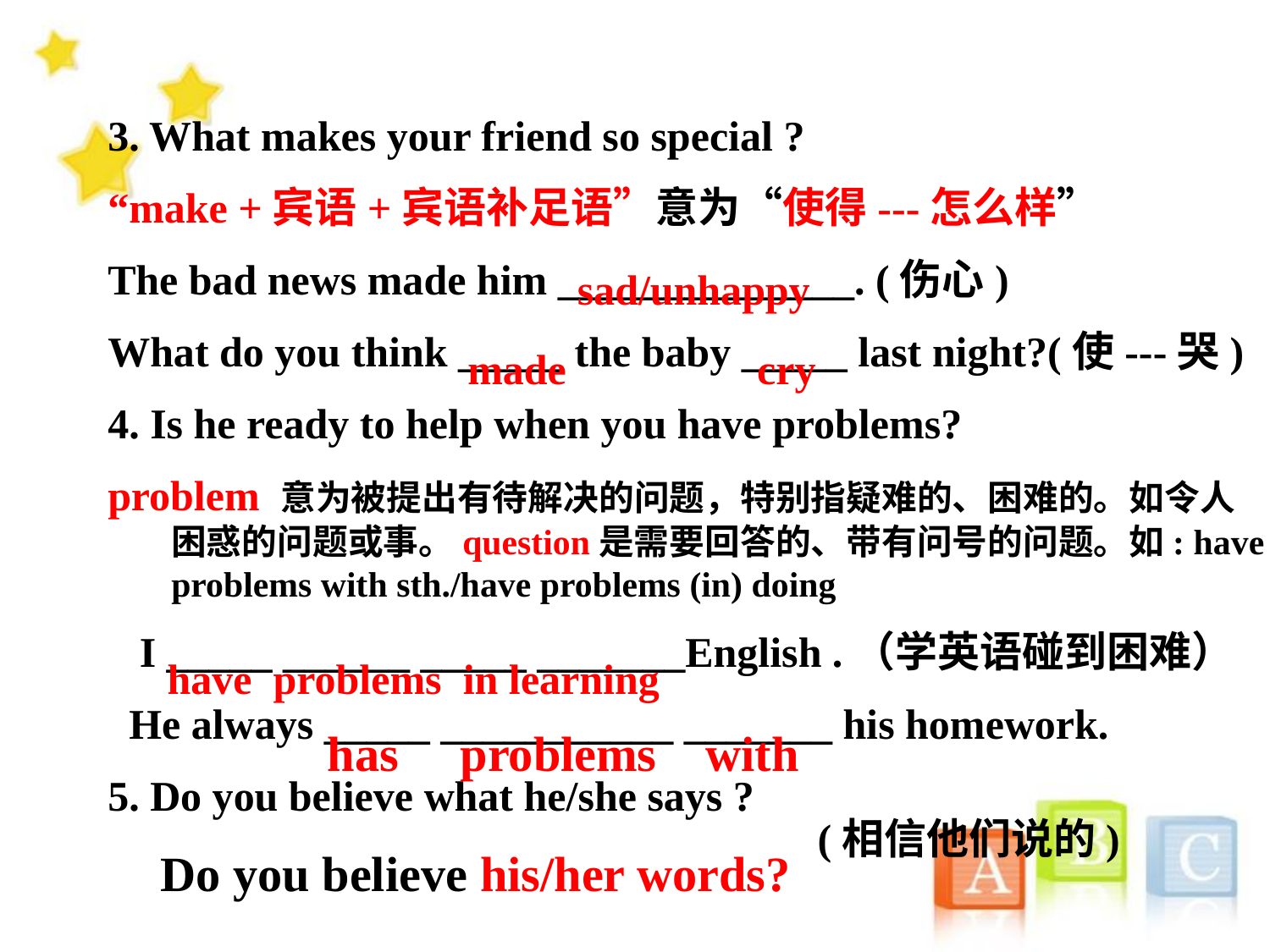

3. What makes your friend so special ?
“make +宾语+宾语补足语”意为“使得---怎么样”
The bad news made him ______________. (伤心)
What do you think _____ the baby _____ last night?(使---哭)
4. Is he ready to help when you have problems?
problem 意为被提出有待解决的问题，特别指疑难的、困难的。如令人困惑的问题或事。question是需要回答的、带有问号的问题。如: have problems with sth./have problems (in) doing
   I _____ ______ _____ _______English .（学英语碰到困难）
  He always _____ ___________ _______ his homework.
5. Do you believe what he/she says ?
sad/unhappy
made                  cry
have  problems  in learning
has     problems    with
(相信他们说的)
Do you believe his/her words?